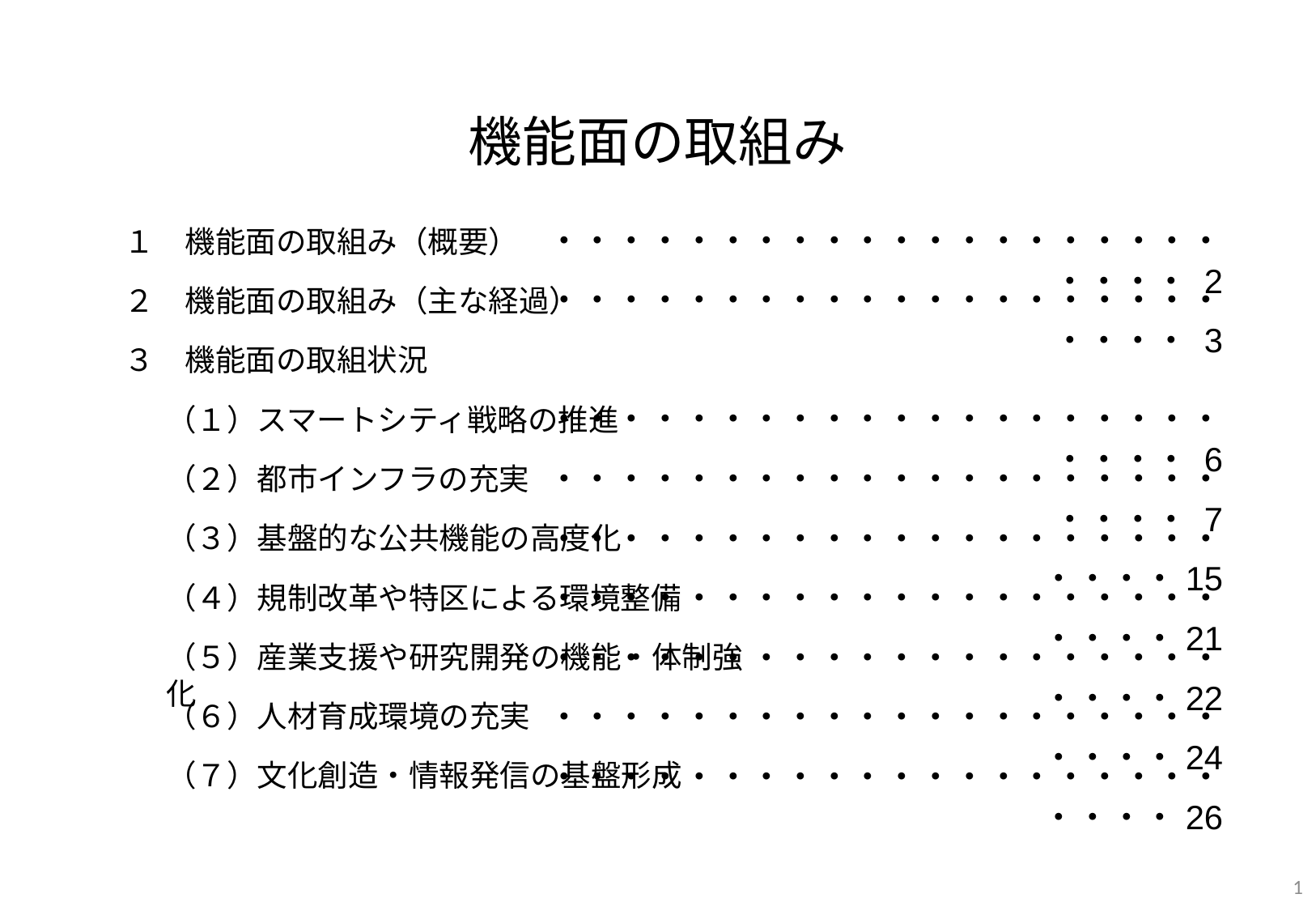

機能面の取組み
・・・・・・・・・・・・・・・・・・・・・・・・ 2
１　機能面の取組み（概要）
・・・・・・・・・・・・・・・・・・・・・・・・ 3
２　機能面の取組み（主な経過）
３　機能面の取組状況
・・・・・・・・・・・・・・・・・・・・・・・・ 6
（１）スマートシティ戦略の推進
・・・・・・・・・・・・・・・・・・・・・・・・ 7
（２）都市インフラの充実
・・・・・・・・・・・・・・・・・・・・・・・・15
（３）基盤的な公共機能の高度化
・・・・・・・・・・・・・・・・・・・・・・・・21
（４）規制改革や特区による環境整備
・・・・・・・・・・・・・・・・・・・・・・・・22
（５）産業支援や研究開発の機能・体制強化
・・・・・・・・・・・・・・・・・・・・・・・・24
（６）人材育成環境の充実
・・・・・・・・・・・・・・・・・・・・・・・・26
（７）文化創造・情報発信の基盤形成
1